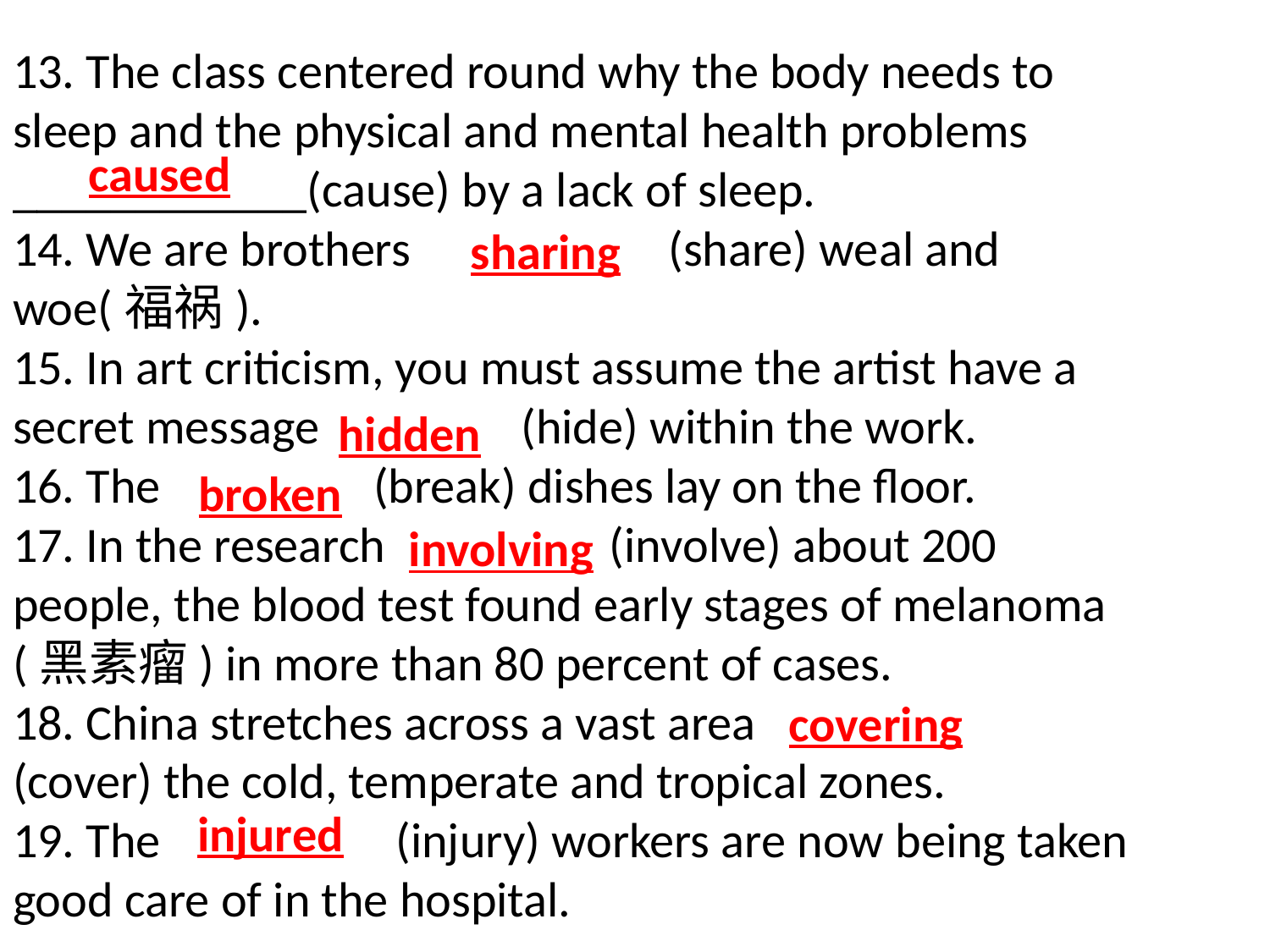

caused
sharing
hidden
# 13. The class centered round why the body needs to sleep and the physical and mental health problems ____________(cause) by a lack of sleep.
14. We are brothers                       (share) weal and woe(福祸).
15. In art criticism, you must assume the artist have a secret message                  (hide) within the work.
16. The                   (break) dishes lay on the floor.
17. In the research                    (involve) about 200 people, the blood test found early stages of melanoma (黑素瘤) in more than 80 percent of cases.
18. China stretches across a vast area                      (cover) the cold, temperate and tropical zones.
19. The                     (injury) workers are now being taken good care of in the hospital.

broken
involving
covering
injured